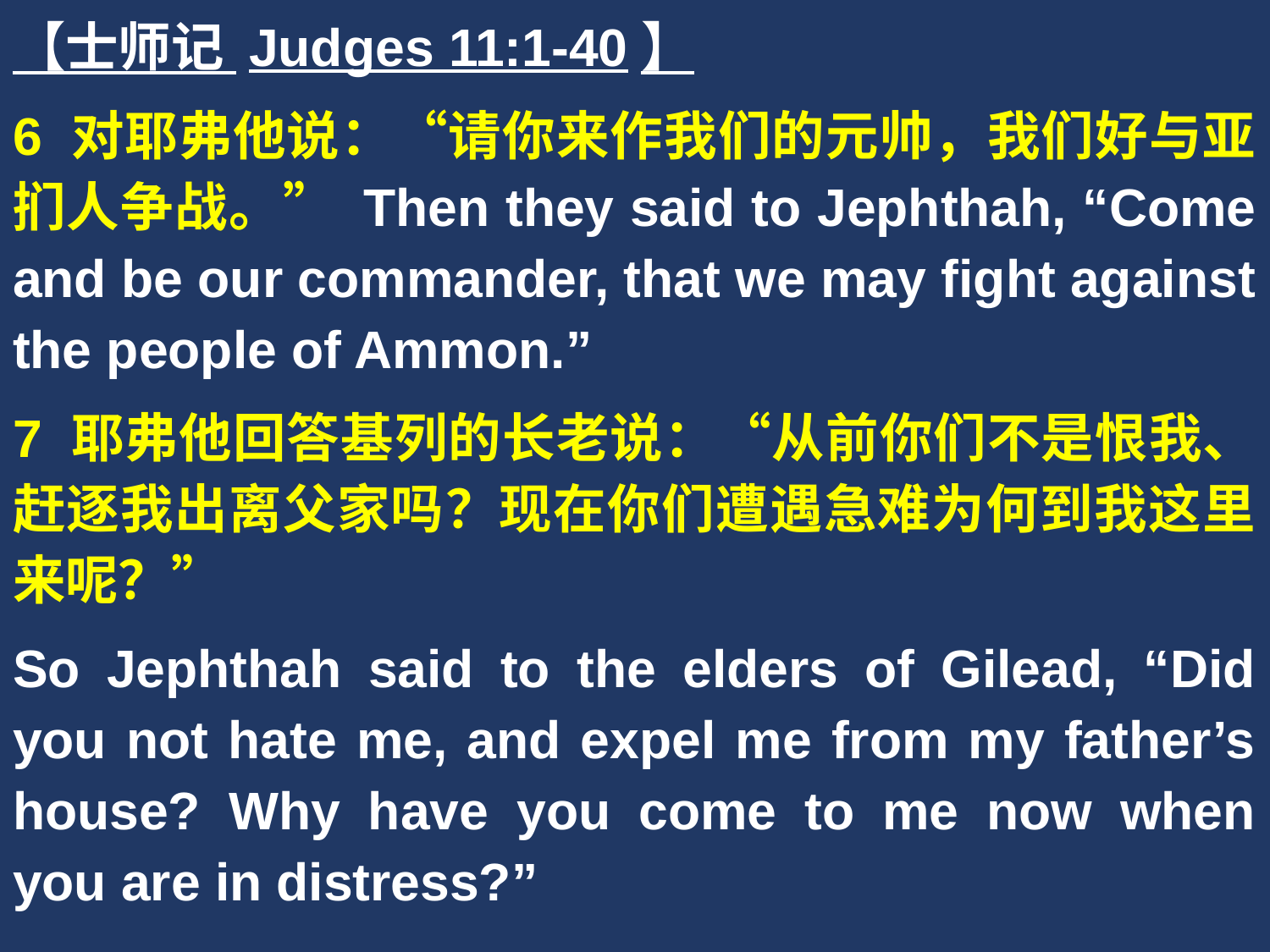

【士师记 Judges 11:1-40】
6 对耶弗他说：“请你来作我们的元帅，我们好与亚扪人争战。” Then they said to Jephthah, “Come and be our commander, that we may fight against the people of Ammon.”
7 耶弗他回答基列的长老说：“从前你们不是恨我、赶逐我出离父家吗？现在你们遭遇急难为何到我这里来呢？”
So Jephthah said to the elders of Gilead, “Did you not hate me, and expel me from my father’s house? Why have you come to me now when you are in distress?”